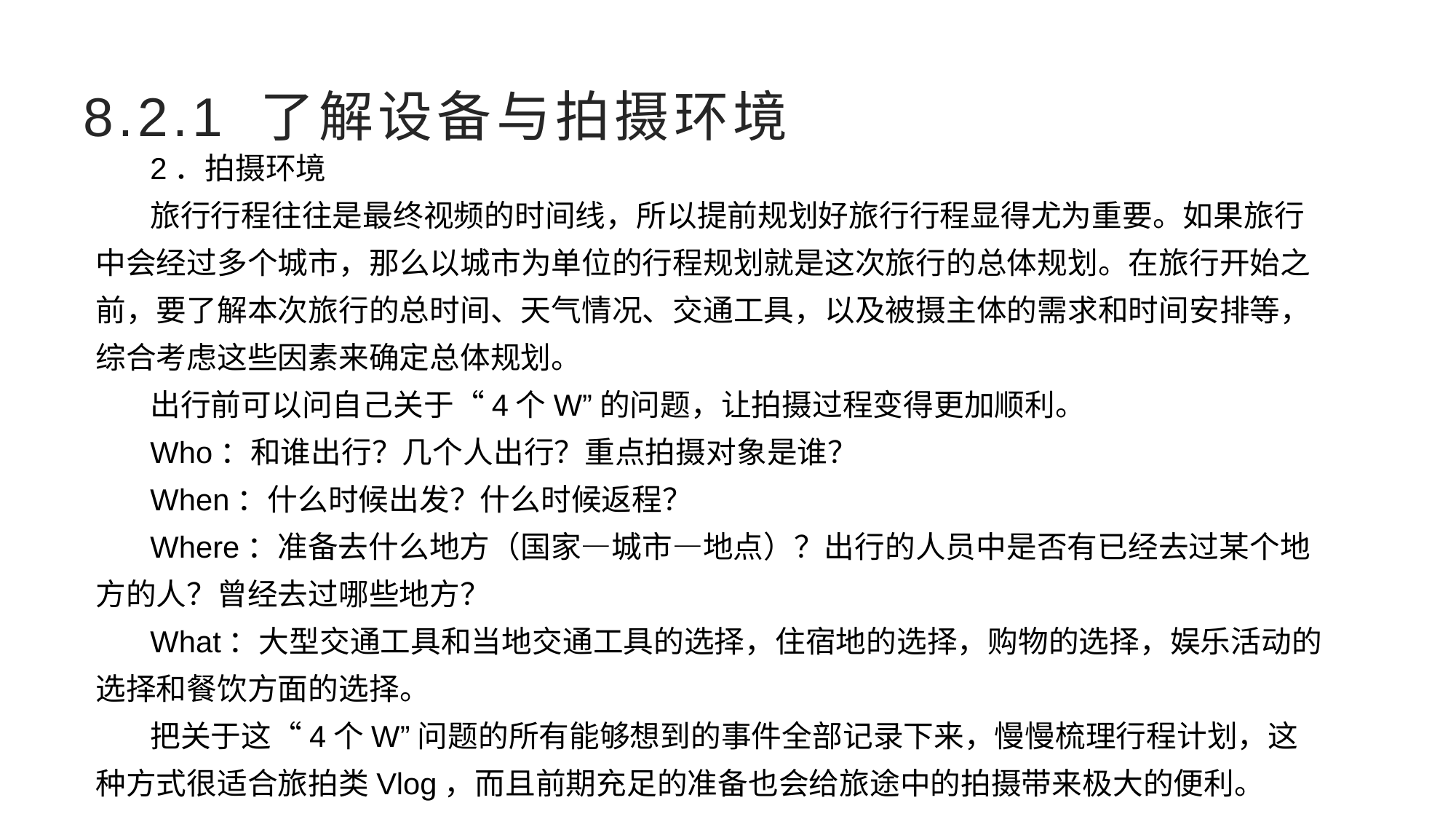

24
# 8.2.1 了解设备与拍摄环境
2．拍摄环境
旅行行程往往是最终视频的时间线，所以提前规划好旅行行程显得尤为重要。如果旅行中会经过多个城市，那么以城市为单位的行程规划就是这次旅行的总体规划。在旅行开始之前，要了解本次旅行的总时间、天气情况、交通工具，以及被摄主体的需求和时间安排等，综合考虑这些因素来确定总体规划。
出行前可以问自己关于“4个W”的问题，让拍摄过程变得更加顺利。
Who：和谁出行？几个人出行？重点拍摄对象是谁？
When：什么时候出发？什么时候返程？
Where：准备去什么地方（国家—城市—地点）？出行的人员中是否有已经去过某个地方的人？曾经去过哪些地方？
What：大型交通工具和当地交通工具的选择，住宿地的选择，购物的选择，娱乐活动的选择和餐饮方面的选择。
把关于这“4个W”问题的所有能够想到的事件全部记录下来，慢慢梳理行程计划，这种方式很适合旅拍类Vlog，而且前期充足的准备也会给旅途中的拍摄带来极大的便利。